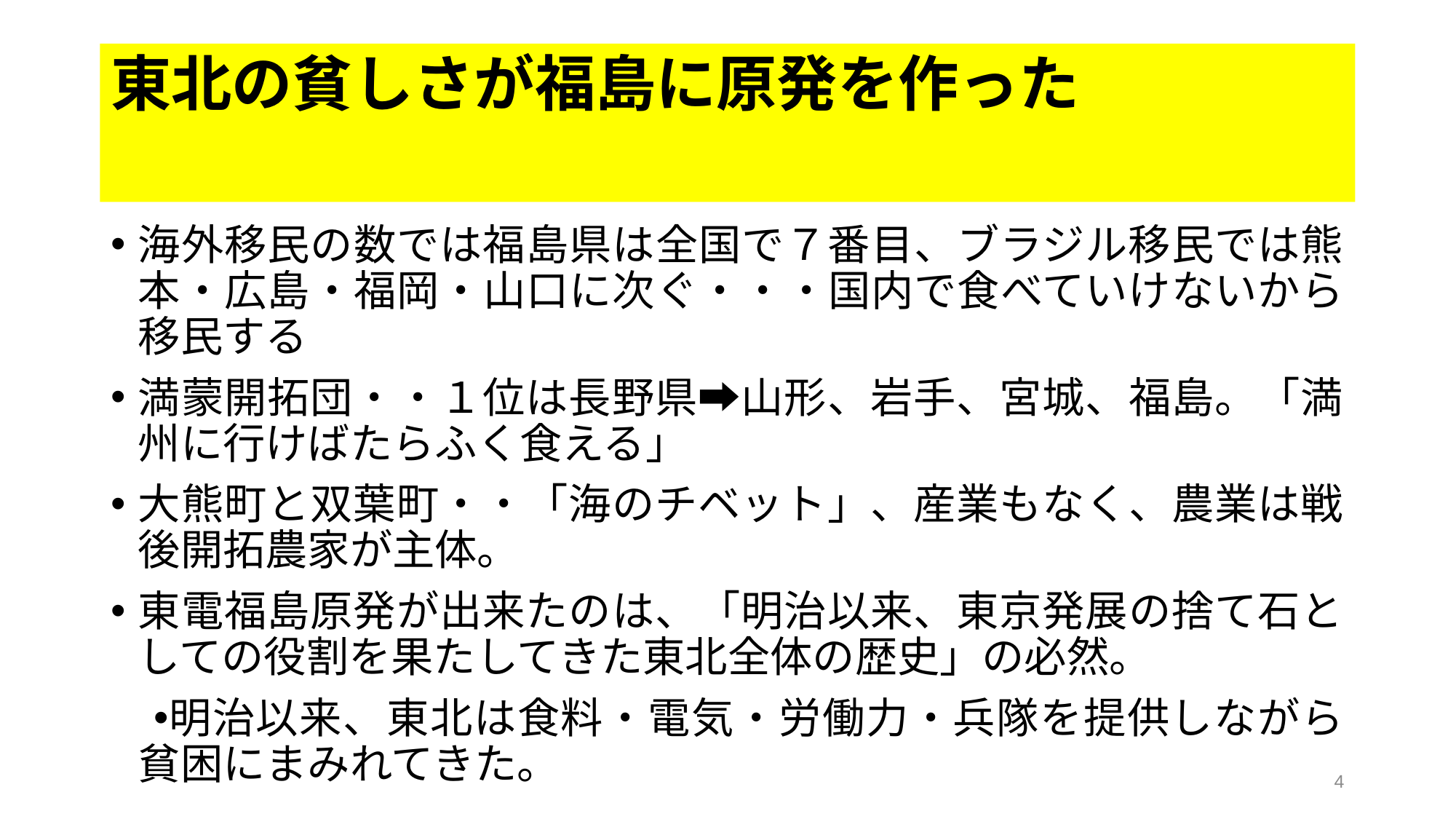

# 東北の貧しさが福島に原発を作った
海外移民の数では福島県は全国で７番目、ブラジル移民では熊本・広島・福岡・山口に次ぐ・・・国内で食べていけないから移民する
満蒙開拓団・・１位は長野県➡山形、岩手、宮城、福島。「満州に行けばたらふく食える」
大熊町と双葉町・・「海のチベット」、産業もなく、農業は戦後開拓農家が主体。
東電福島原発が出来たのは、「明治以来、東京発展の捨て石としての役割を果たしてきた東北全体の歴史」の必然。
明治以来、東北は食料・電気・労働力・兵隊を提供しながら貧困にまみれてきた。
4